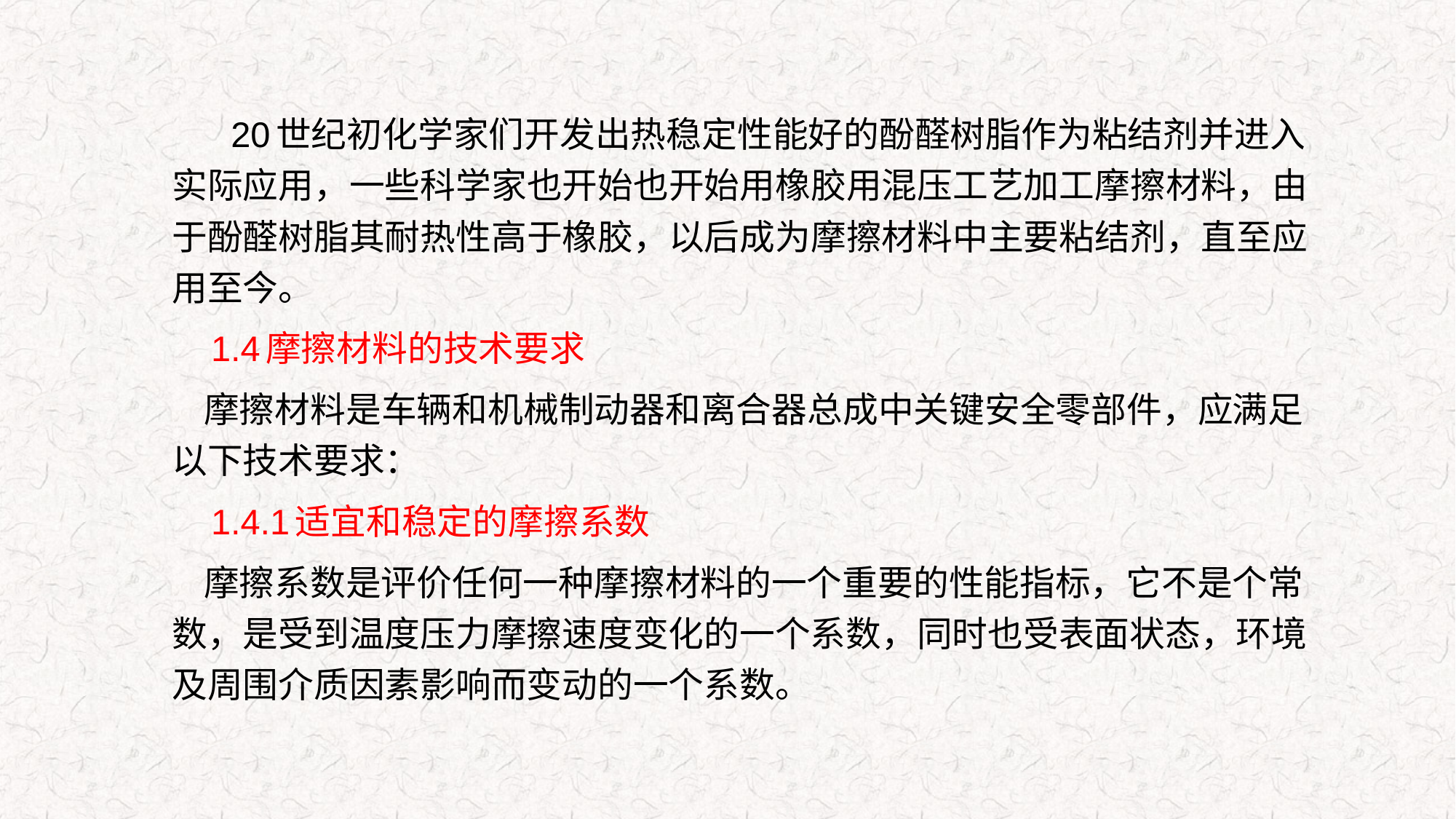

20世纪初化学家们开发出热稳定性能好的酚醛树脂作为粘结剂并进入实际应用，一些科学家也开始也开始用橡胶用混压工艺加工摩擦材料，由于酚醛树脂其耐热性高于橡胶，以后成为摩擦材料中主要粘结剂，直至应用至今。
       1.4摩擦材料的技术要求
       摩擦材料是车辆和机械制动器和离合器总成中关键安全零部件，应满足以下技术要求：
       1.4.1适宜和稳定的摩擦系数
       摩擦系数是评价任何一种摩擦材料的一个重要的性能指标，它不是个常数，是受到温度压力摩擦速度变化的一个系数，同时也受表面状态，环境及周围介质因素影响而变动的一个系数。